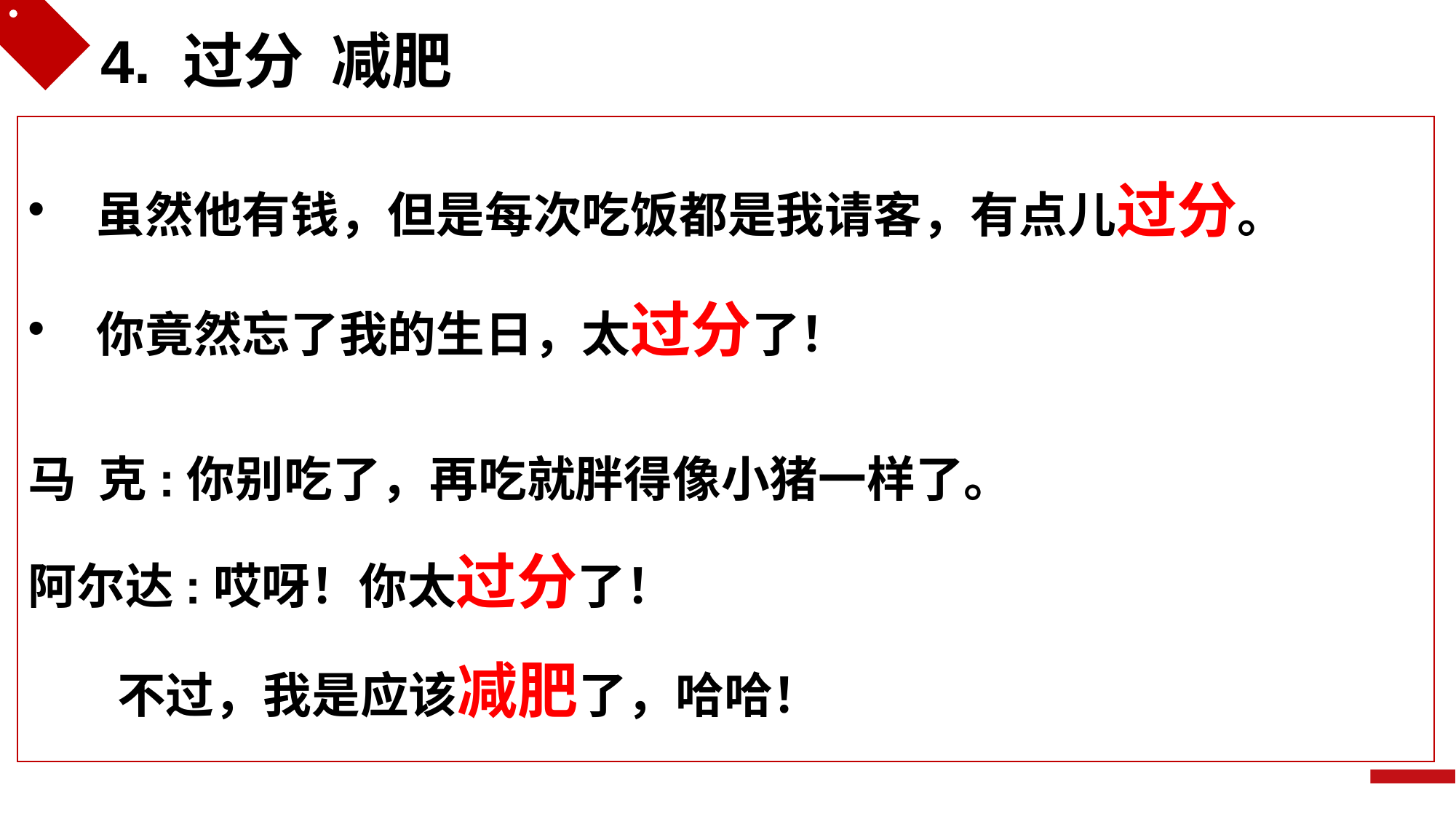

4. 过分  减肥

虽然他有钱，但是每次吃饭都是我请客，有点儿过分。
你竟然忘了我的生日，太过分了！
马  克:你别吃了，再吃就胖得像小猪一样了。
阿尔达:哎呀！你太过分了！
       不过，我是应该减肥了，哈哈！